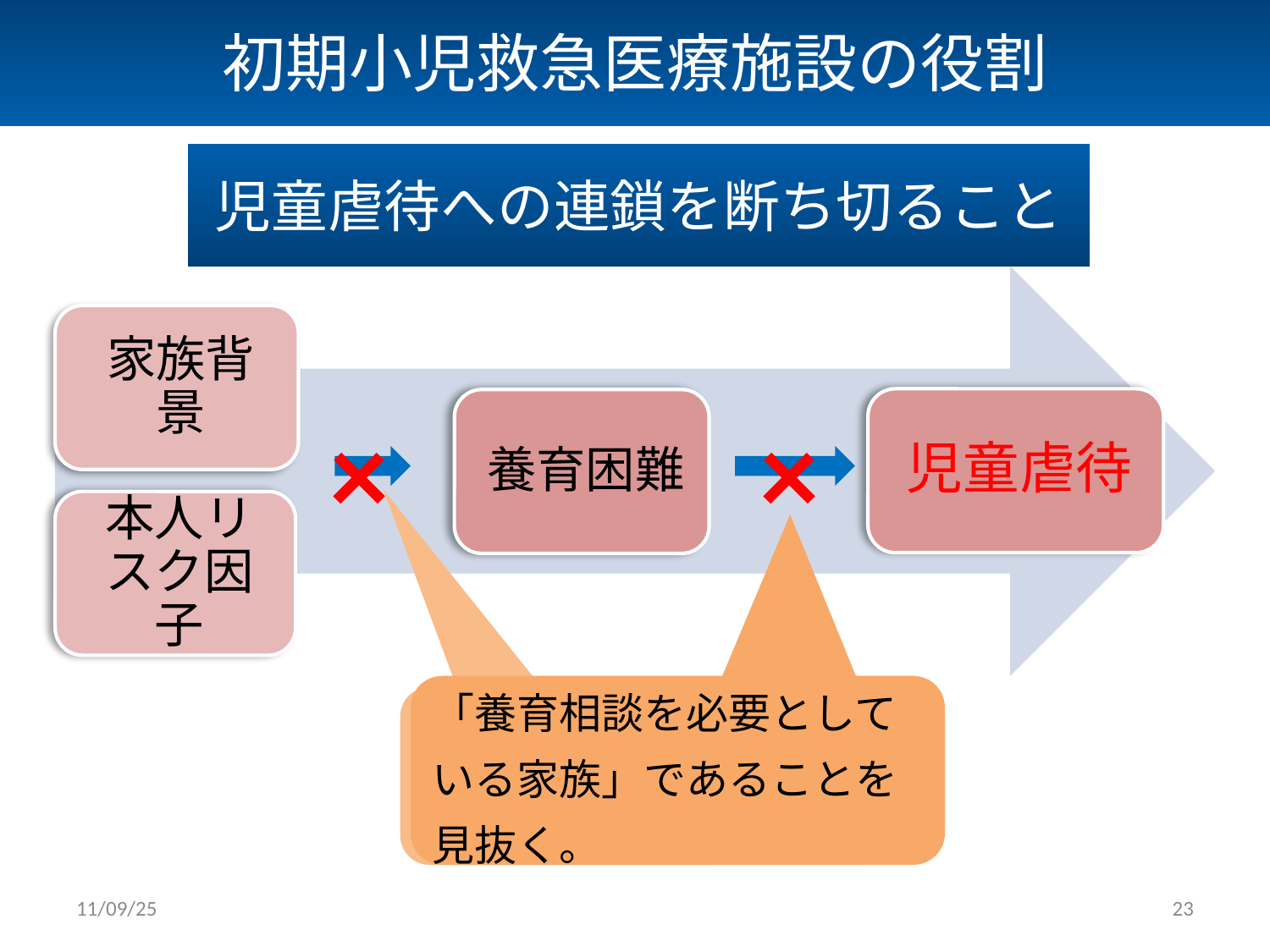

初期小児救急医療施設の役割
# 児童虐待への連鎖を断ち切ること
家族背景
本人リスク因子
児童虐待
養育困難
×
×

「養育相談を必要としている家族」であることを見抜く。

11/09/25
23